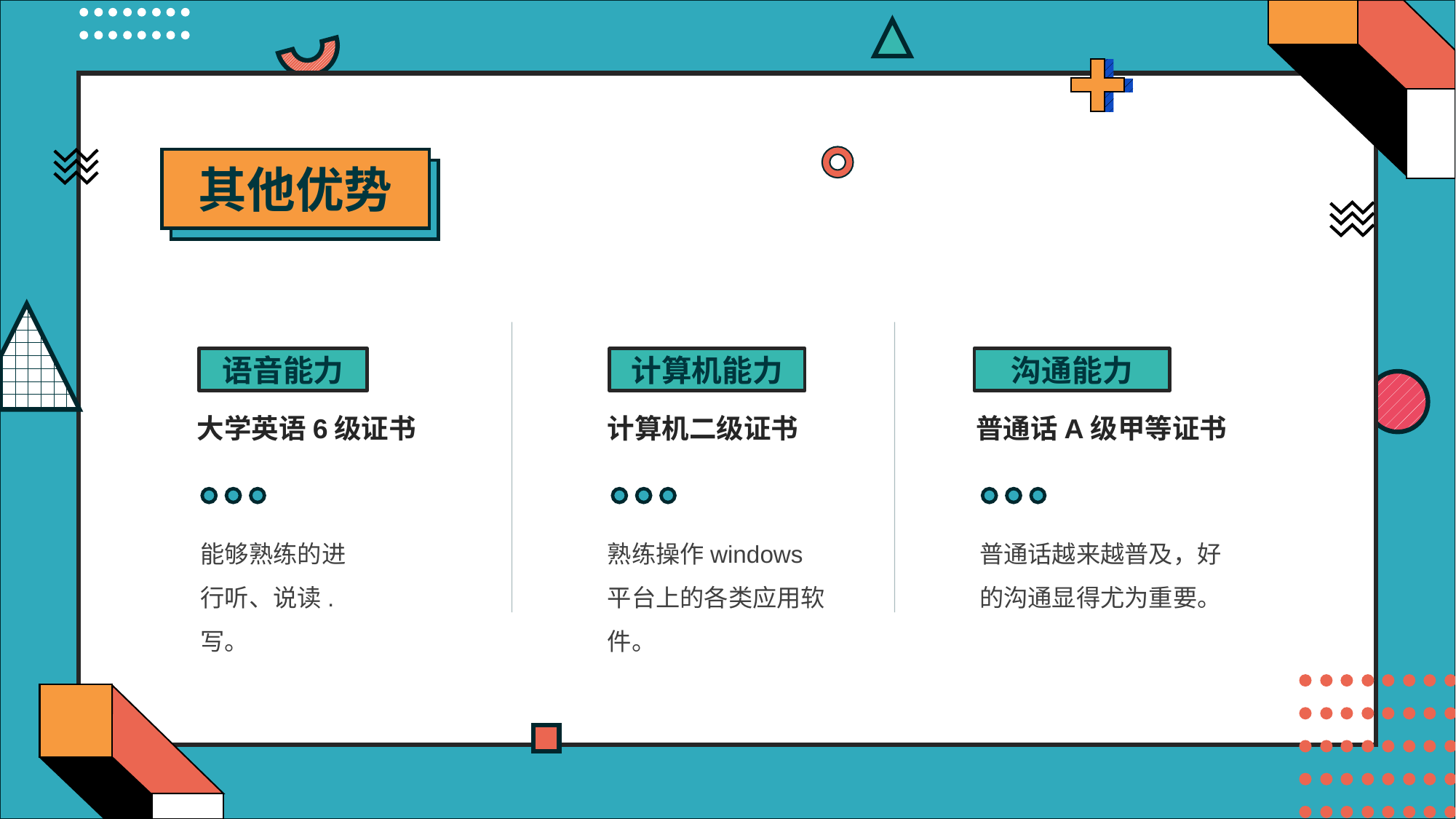

其他优势
语音能力
计算机能力
沟通能力
大学英语6级证书
计算机二级证书
普通话A级甲等证书

能够熟练的进行听、说读.写。
熟练操作windows平台上的各类应用软件。
普通话越来越普及，好的沟通显得尤为重要。